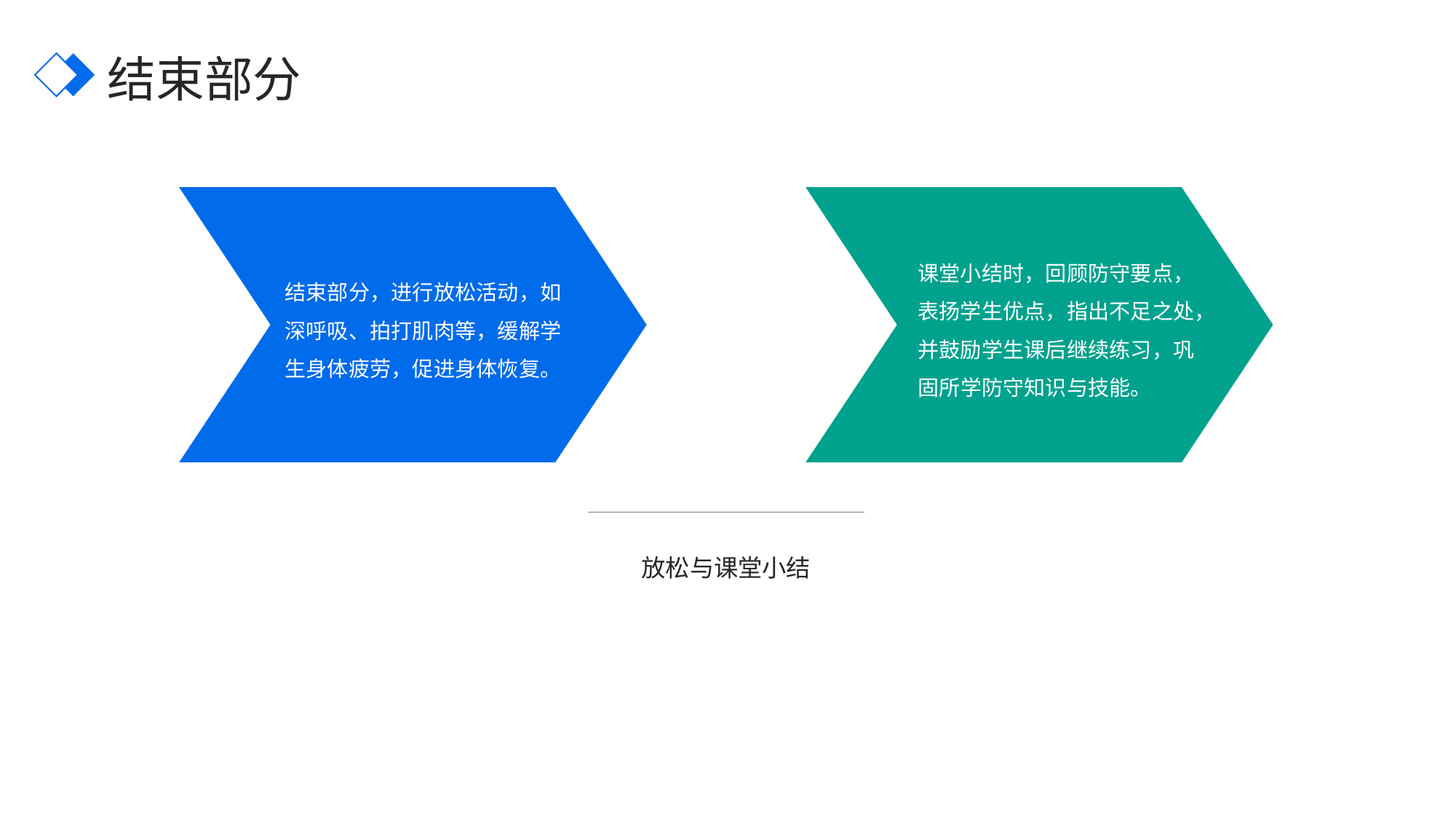

结束部分

结束部分，进行放松活动，如深呼吸、拍打肌肉等，缓解学生身体疲劳，促进身体恢复。
课堂小结时，回顾防守要点，表扬学生优点，指出不足之处，并鼓励学生课后继续练习，巩固所学防守知识与技能。
放松与课堂小结